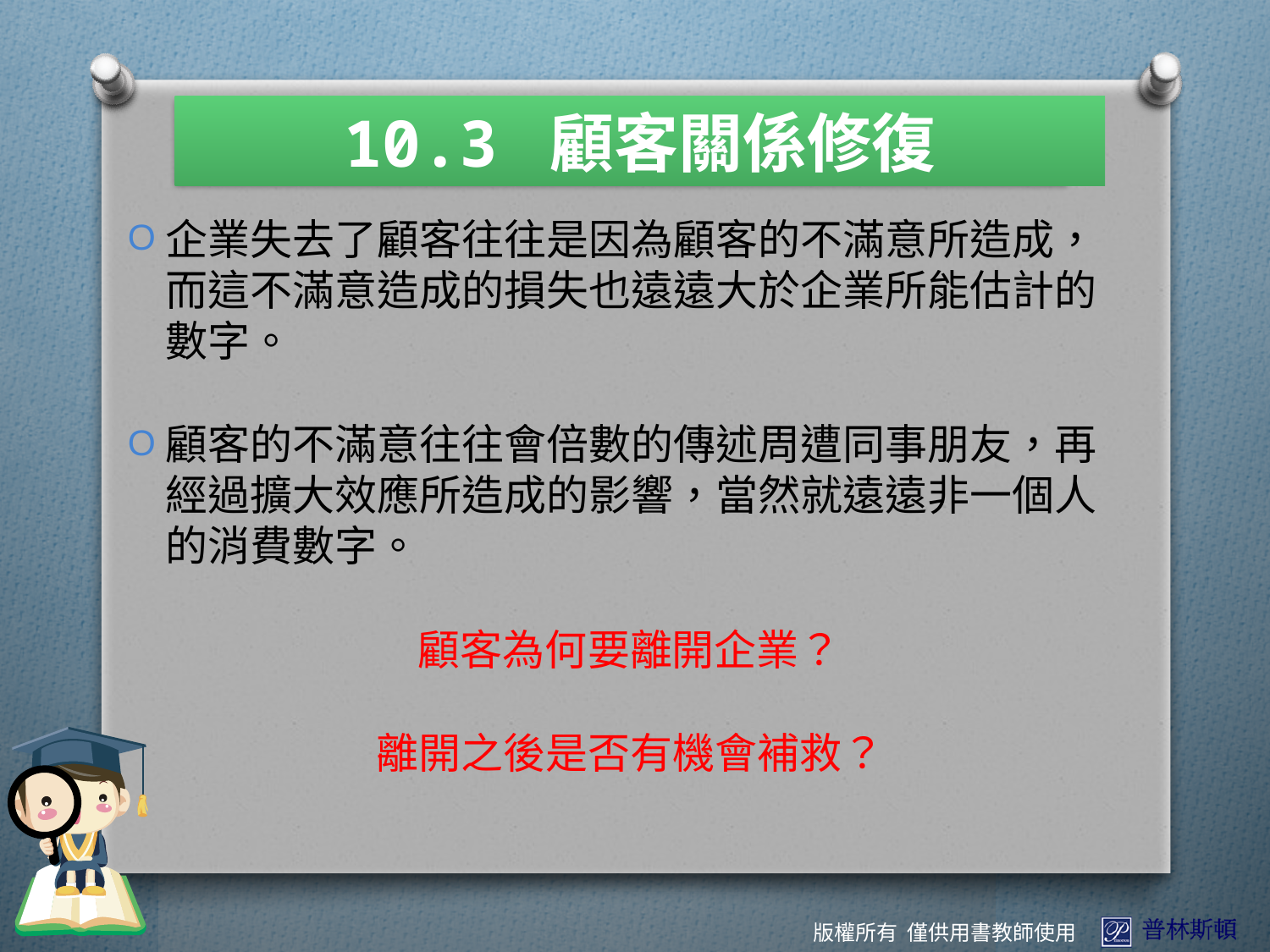

10.3 顧客關係修復
企業失去了顧客往往是因為顧客的不滿意所造成，而這不滿意造成的損失也遠遠大於企業所能估計的數字。
顧客的不滿意往往會倍數的傳述周遭同事朋友，再經過擴大效應所造成的影響，當然就遠遠非一個人的消費數字。
顧客為何要離開企業？
離開之後是否有機會補救？